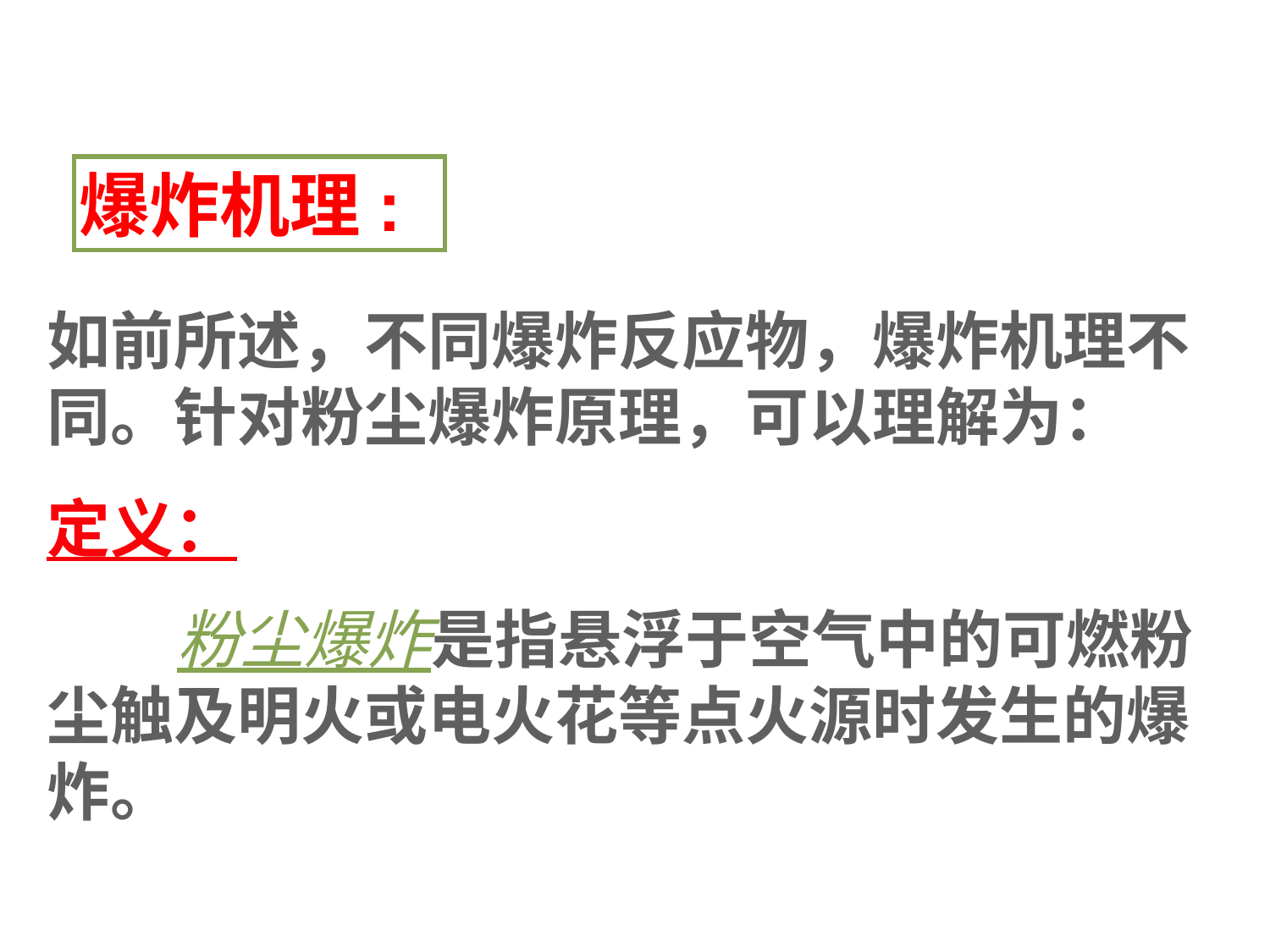

爆炸机理:
如前所述，不同爆炸反应物，爆炸机理不同。针对粉尘爆炸原理，可以理解为：
定义：
        粉尘爆炸是指悬浮于空气中的可燃粉尘触及明火或电火花等点火源时发生的爆炸。